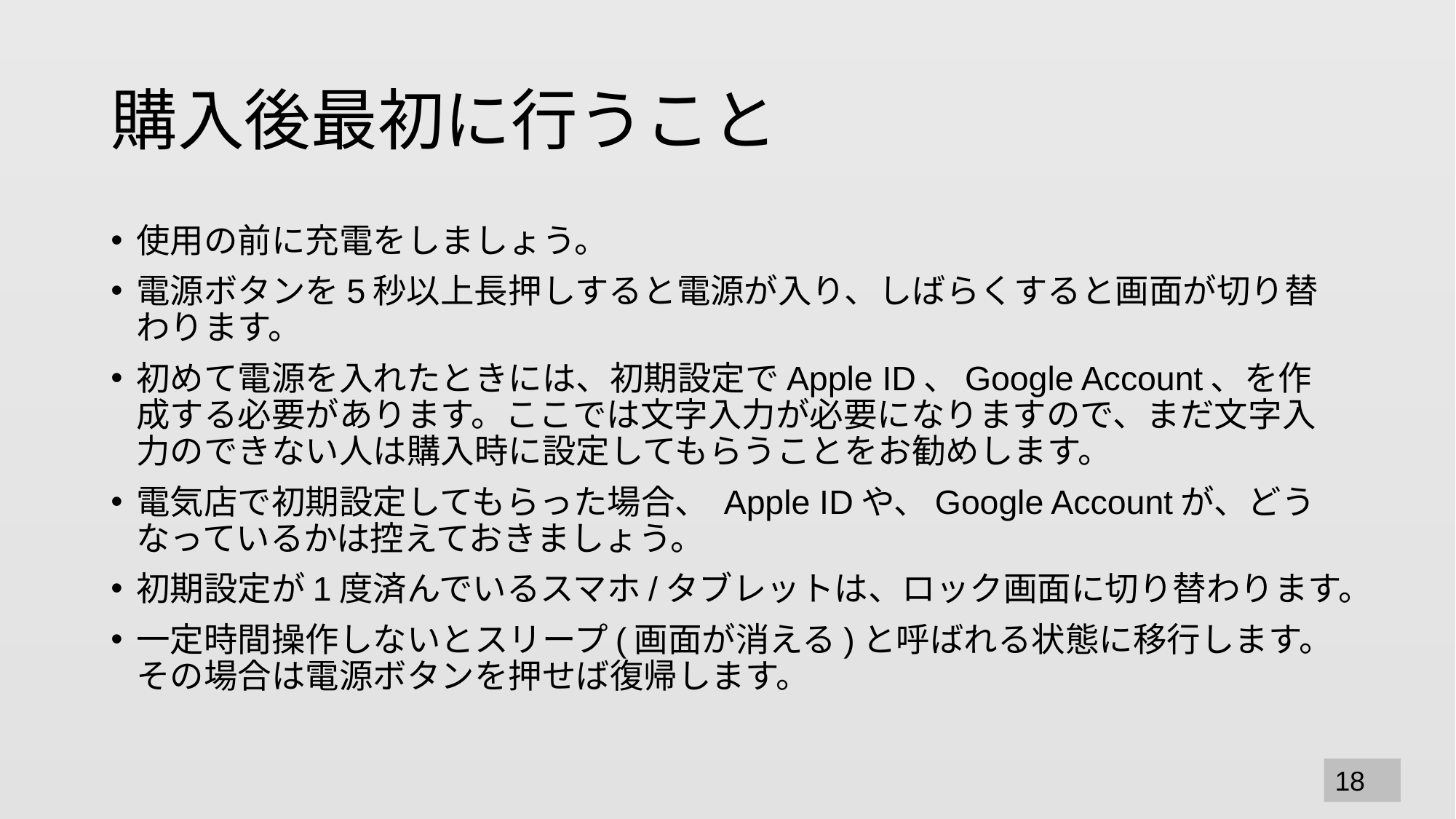

# 購入後最初に行うこと
使用の前に充電をしましょう。
電源ボタンを5秒以上長押しすると電源が入り、しばらくすると画面が切り替わります。
初めて電源を入れたときには、初期設定でApple ID、Google Account、を作成する必要があります。ここでは文字入力が必要になりますので、まだ文字入力のできない人は購入時に設定してもらうことをお勧めします。
電気店で初期設定してもらった場合、 Apple IDや、Google Accountが、どうなっているかは控えておきましょう。
初期設定が1度済んでいるスマホ/タブレットは、ロック画面に切り替わります。
一定時間操作しないとスリープ(画面が消える)と呼ばれる状態に移行します。その場合は電源ボタンを押せば復帰します。
18
3